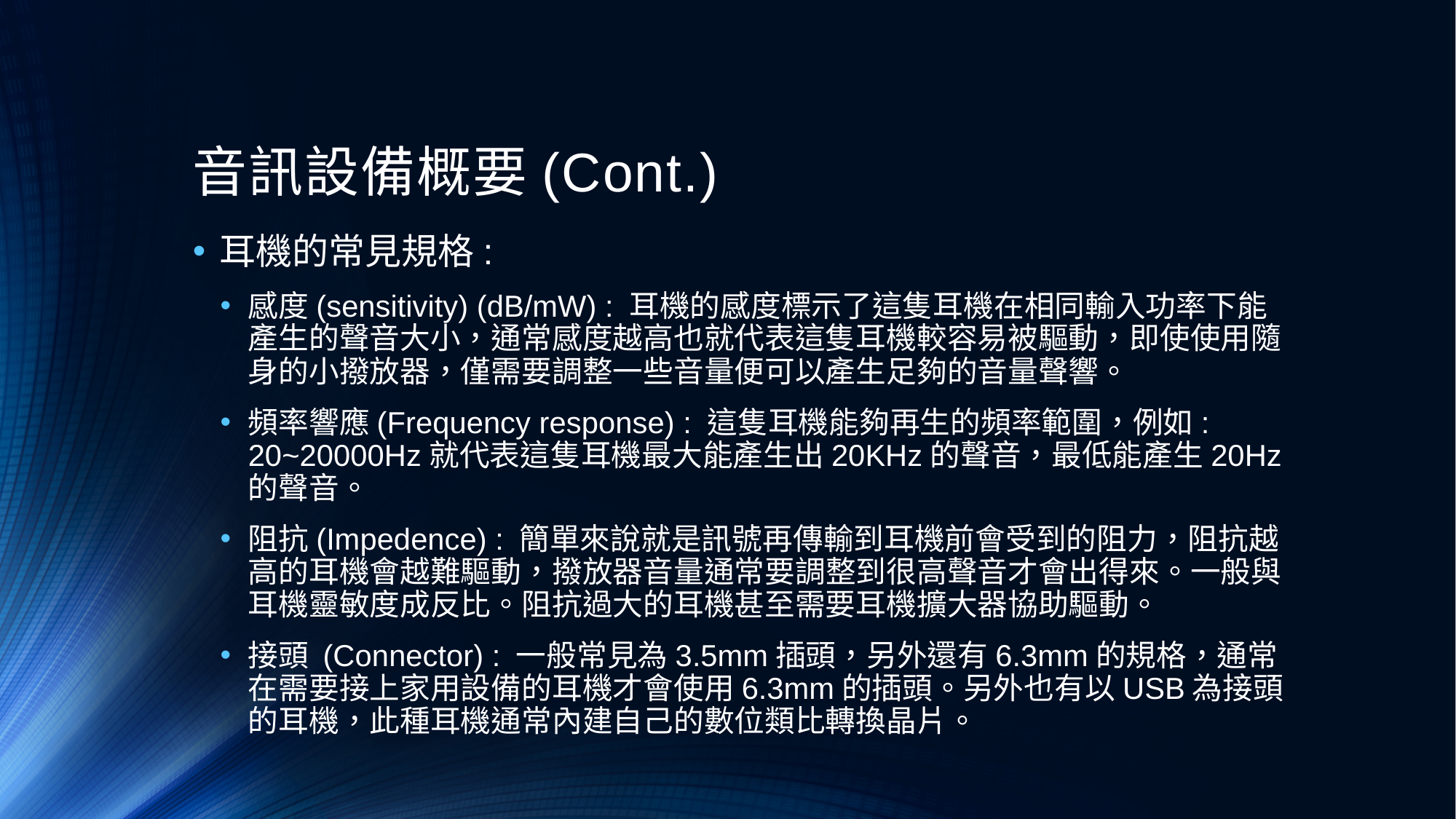

# 音訊設備概要(Cont.)
耳機的常見規格:
感度(sensitivity) (dB/mW) : 耳機的感度標示了這隻耳機在相同輸入功率下能產生的聲音大小，通常感度越高也就代表這隻耳機較容易被驅動，即使使用隨身的小撥放器，僅需要調整一些音量便可以產生足夠的音量聲響。
頻率響應(Frequency response) : 這隻耳機能夠再生的頻率範圍，例如: 20~20000Hz就代表這隻耳機最大能產生出20KHz的聲音，最低能產生20Hz的聲音。
阻抗(Impedence) : 簡單來說就是訊號再傳輸到耳機前會受到的阻力，阻抗越高的耳機會越難驅動，撥放器音量通常要調整到很高聲音才會出得來。一般與耳機靈敏度成反比。阻抗過大的耳機甚至需要耳機擴大器協助驅動。
接頭 (Connector) : 一般常見為3.5mm插頭，另外還有6.3mm的規格，通常在需要接上家用設備的耳機才會使用6.3mm的插頭。另外也有以USB為接頭的耳機，此種耳機通常內建自己的數位類比轉換晶片。